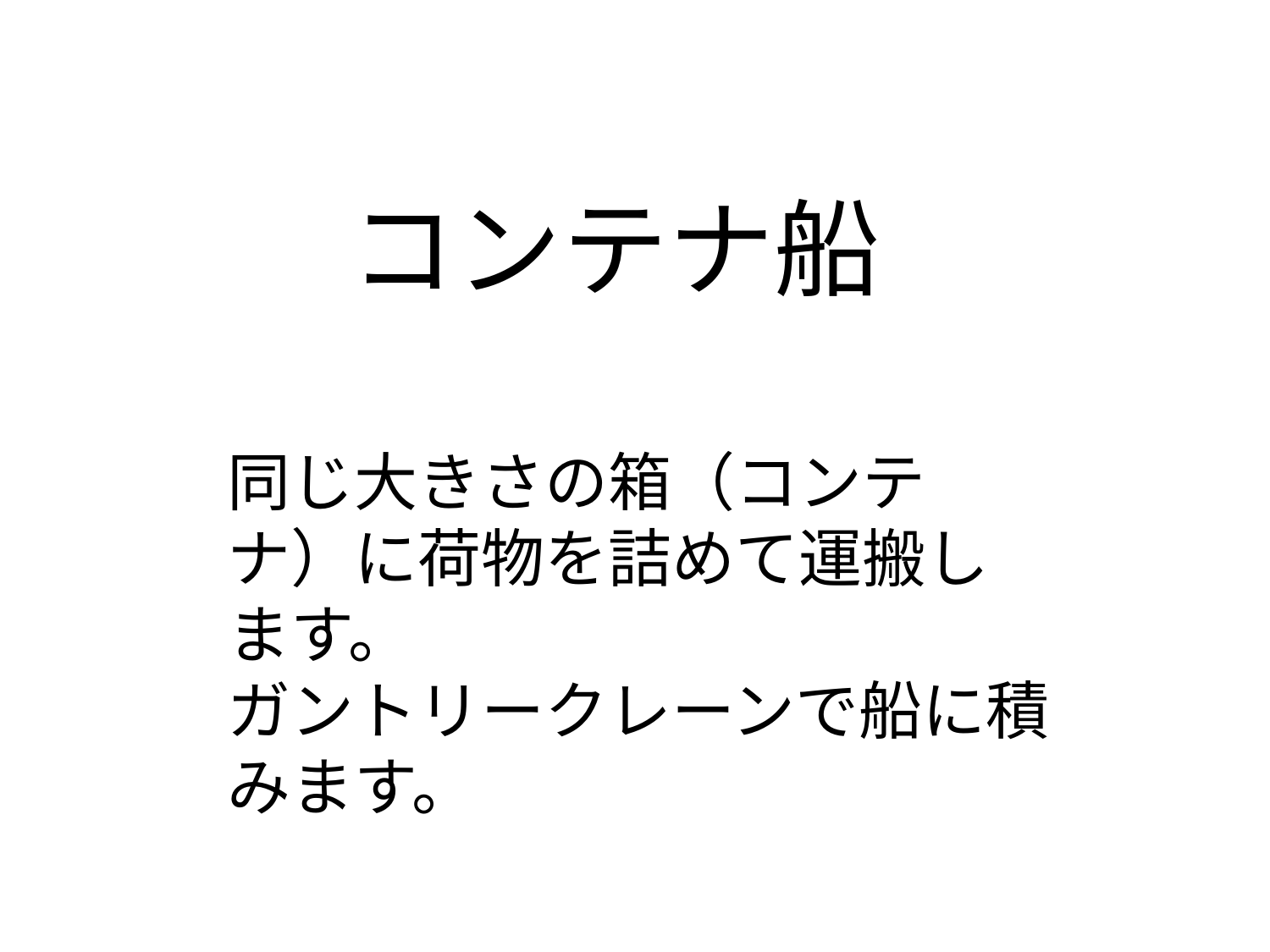

コンテナ船

同じ大きさの箱（コンテナ）に荷物を詰めて運搬します。
ガントリークレーンで船に積みます。